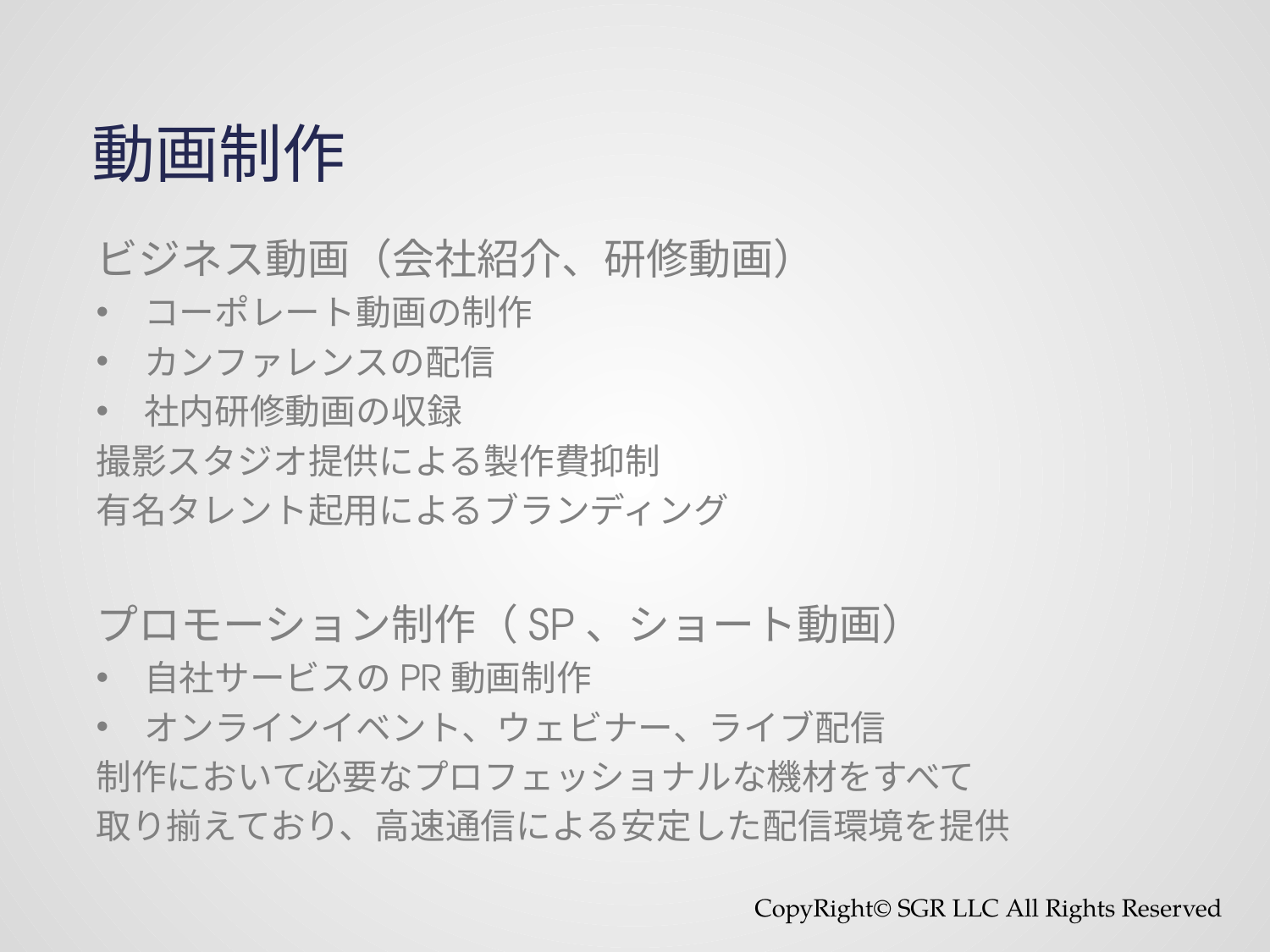

# 動画制作
ビジネス動画（会社紹介、研修動画）
コーポレート動画の制作
カンファレンスの配信
社内研修動画の収録
撮影スタジオ提供による製作費抑制
有名タレント起用によるブランディング

プロモーション制作（SP、ショート動画）
自社サービスのPR動画制作
オンラインイベント、ウェビナー、ライブ配信
制作において必要なプロフェッショナルな機材をすべて
取り揃えており、高速通信による安定した配信環境を提供
CopyRight© SGR LLC All Rights Reserved